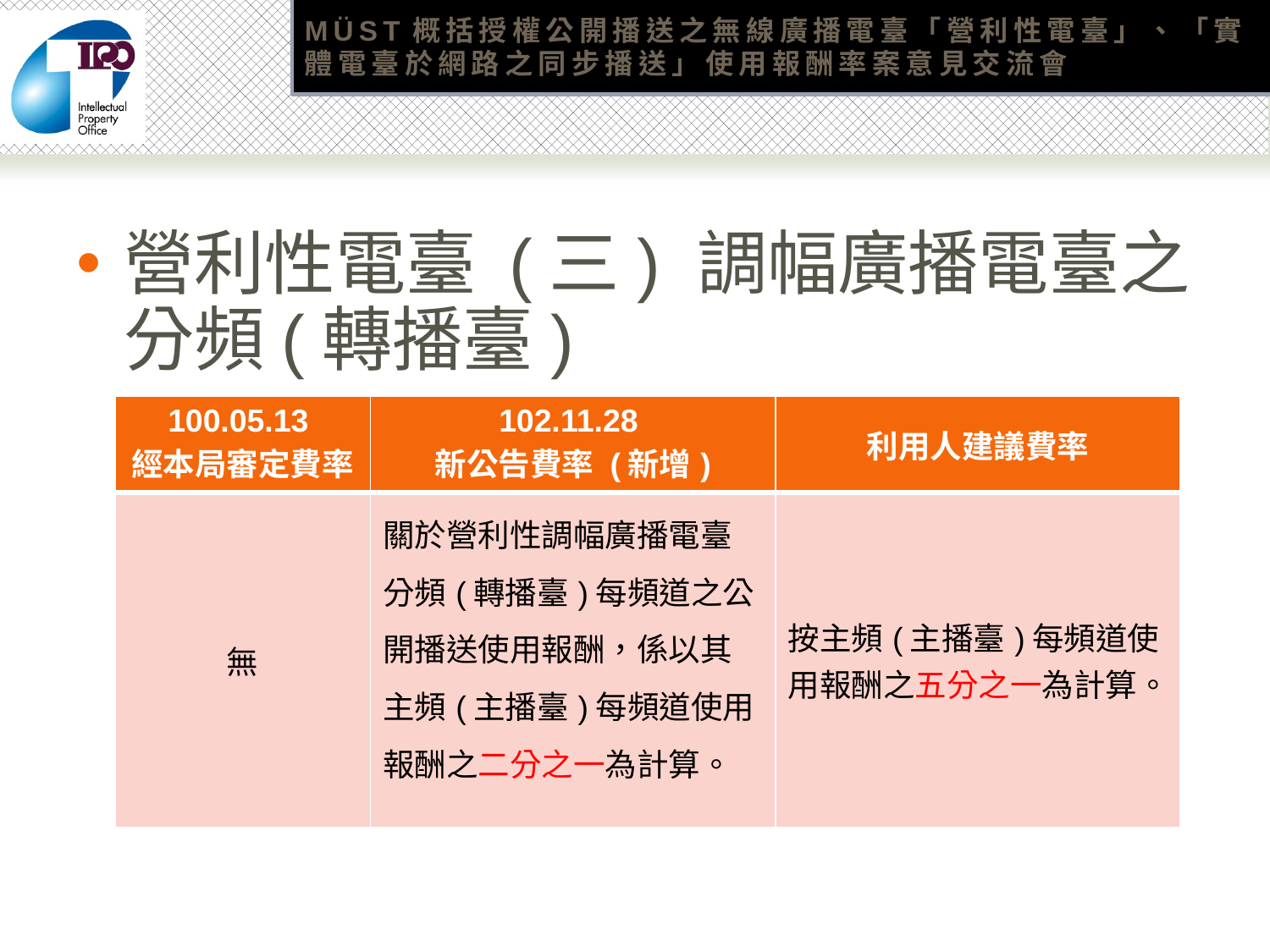

# MÜST概括授權公開播送之無線廣播電臺「營利性電臺」、「實體電臺於網路之同步播送」使用報酬率案意見交流會
營利性電臺 (三) 調幅廣播電臺之分頻(轉播臺)

| 100.05.13 經本局審定費率 | 102.11.28 新公告費率 (新增) | 利用人建議費率 |
| --- | --- | --- |
| 無 | 關於營利性調幅廣播電臺分頻(轉播臺)每頻道之公開播送使用報酬，係以其主頻(主播臺)每頻道使用報酬之二分之一為計算。 | 按主頻(主播臺)每頻道使用報酬之五分之一為計算。 |